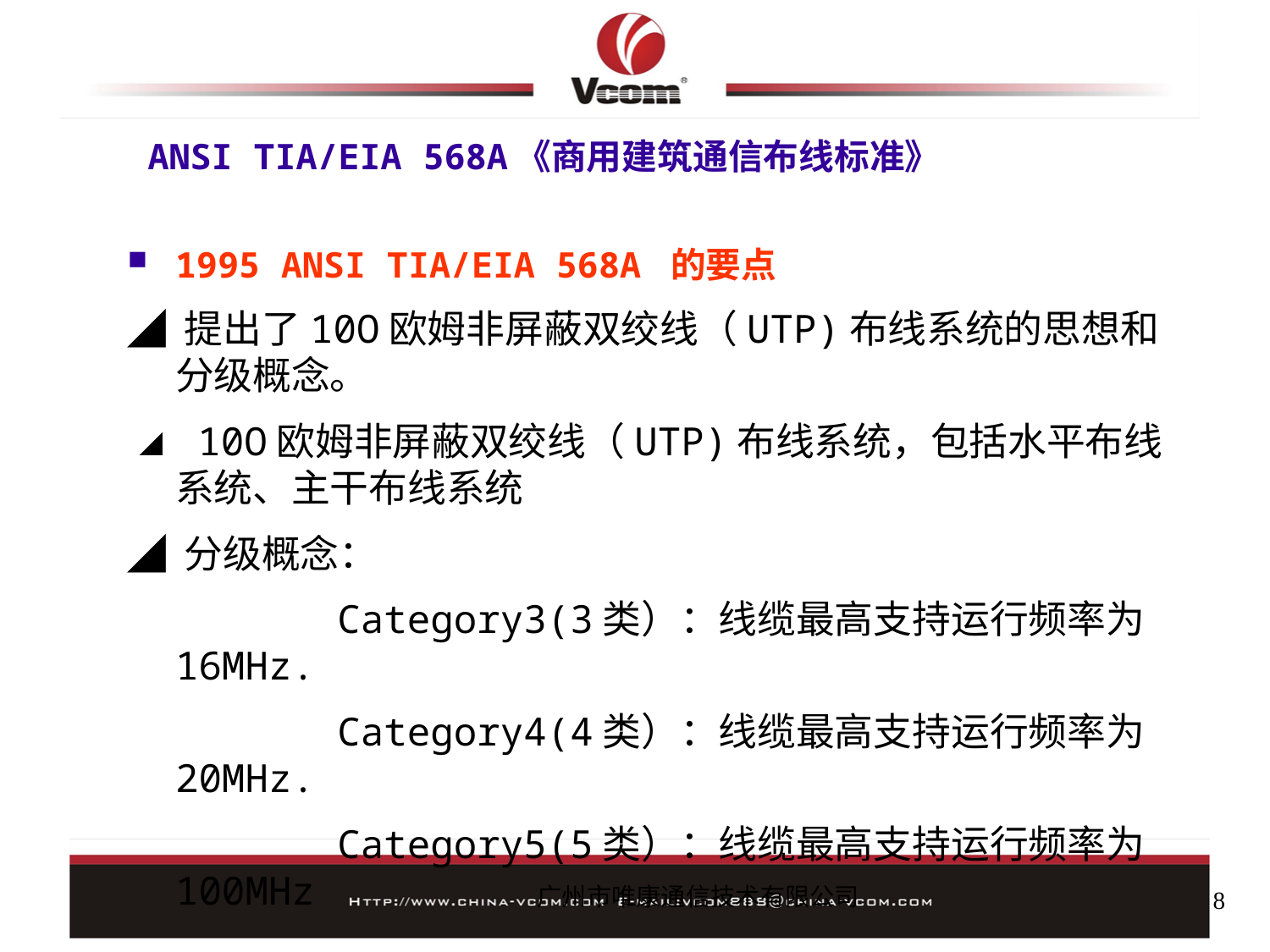

# ANSI TIA/EIA 568A《商用建筑通信布线标准》
1995 ANSI TIA/EIA 568A 的要点
◢ 提出了10O欧姆非屏蔽双绞线（UTP)布线系统的思想和分级概念。
◢ 10O欧姆非屏蔽双绞线（UTP)布线系统，包括水平布线系统、主干布线系统
◢ 分级概念：
         Category3(3类）：线缆最高支持运行频率为16MHz.
         Category4(4类）：线缆最高支持运行频率为20MHz.
         Category5(5类）：线缆最高支持运行频率为100MHz

广州市唯康通信技术有限公司
8